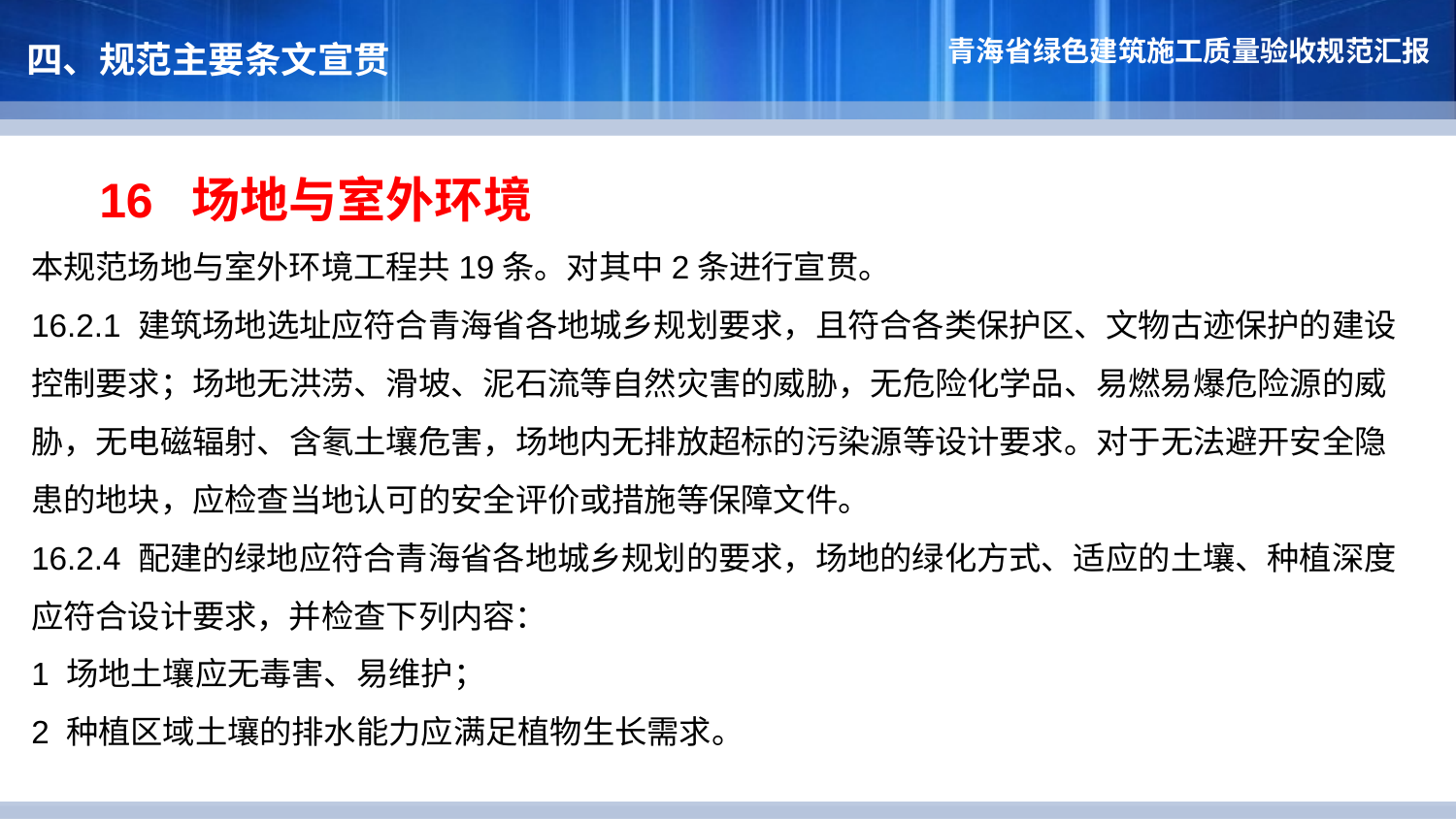

四、规范主要条文宣贯
     16  场地与室外环境
本规范场地与室外环境工程共19条。对其中2条进行宣贯。
16.2.1 建筑场地选址应符合青海省各地城乡规划要求，且符合各类保护区、文物古迹保护的建设控制要求；场地无洪涝、滑坡、泥石流等自然灾害的威胁，无危险化学品、易燃易爆危险源的威胁，无电磁辐射、含氡土壤危害，场地内无排放超标的污染源等设计要求。对于无法避开安全隐患的地块，应检查当地认可的安全评价或措施等保障文件。
16.2.4 配建的绿地应符合青海省各地城乡规划的要求，场地的绿化方式、适应的土壤、种植深度应符合设计要求，并检查下列内容：
1 场地土壤应无毒害、易维护；
2 种植区域土壤的排水能力应满足植物生长需求。